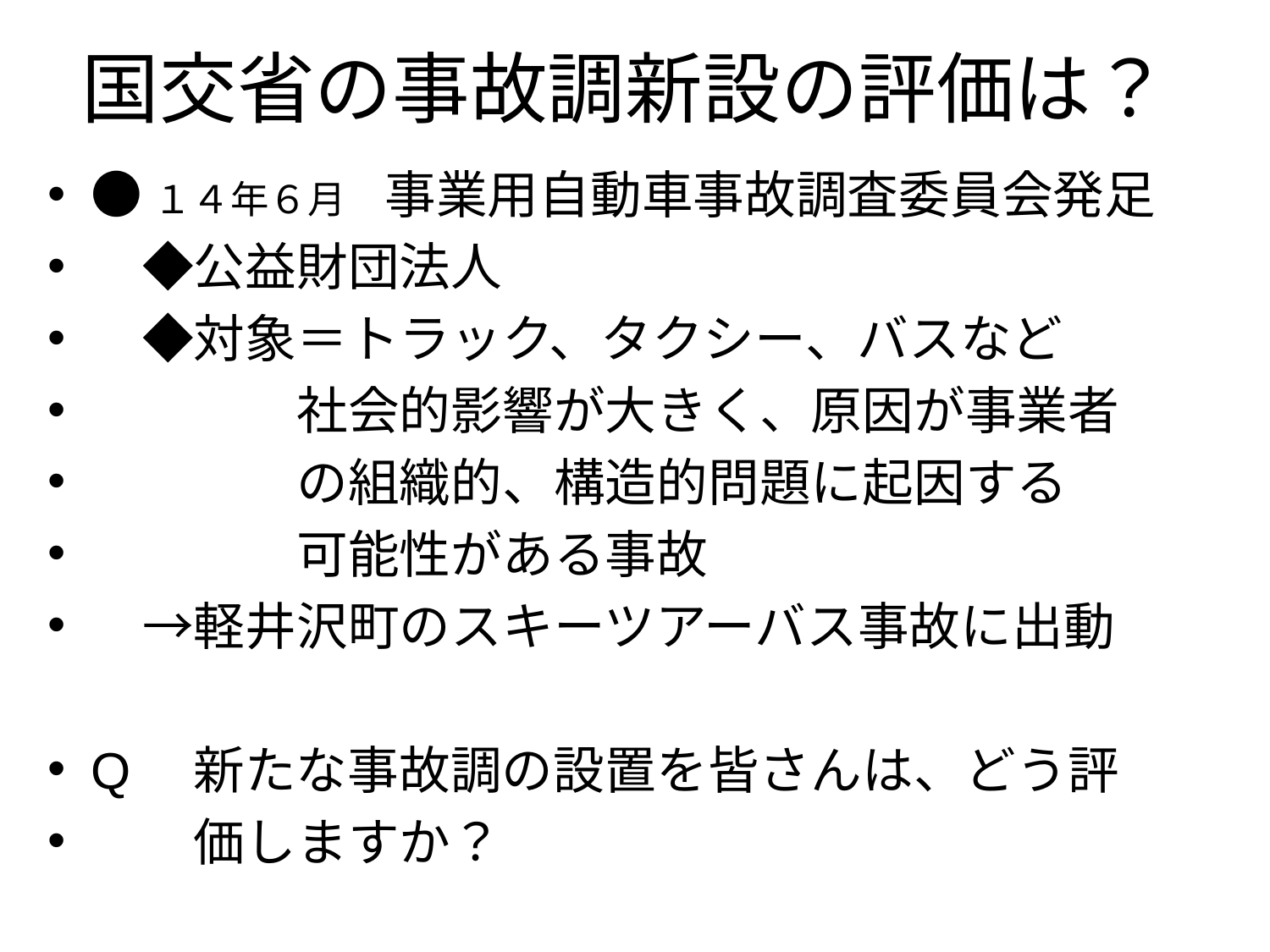

# 国交省の事故調新設の評価は？
●１４年６月　事業用自動車事故調査委員会発足
　◆公益財団法人
　◆対象＝トラック、タクシー、バスなど
　　　　社会的影響が大きく、原因が事業者
　　　　の組織的、構造的問題に起因する
　　　　可能性がある事故
　→軽井沢町のスキーツアーバス事故に出動

Q　新たな事故調の設置を皆さんは、どう評
　　価しますか？